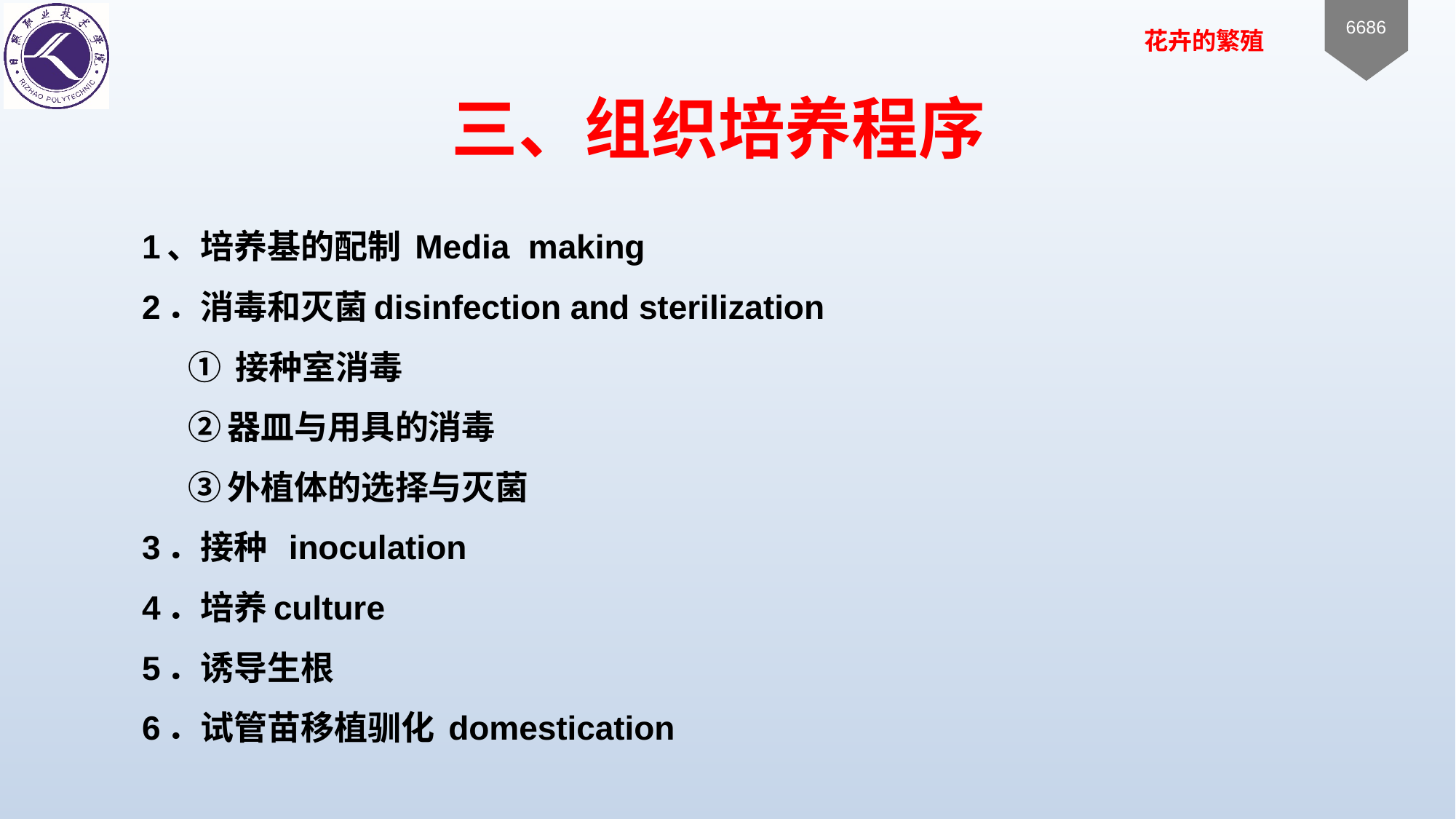

# 三、组织培养程序
1、培养基的配制 Media  making
2．消毒和灭菌disinfection and sterilization
      ① 接种室消毒
      ②器皿与用具的消毒
      ③外植体的选择与灭菌
3．接种  inoculation
4．培养culture
5．诱导生根
6．试管苗移植驯化 domestication